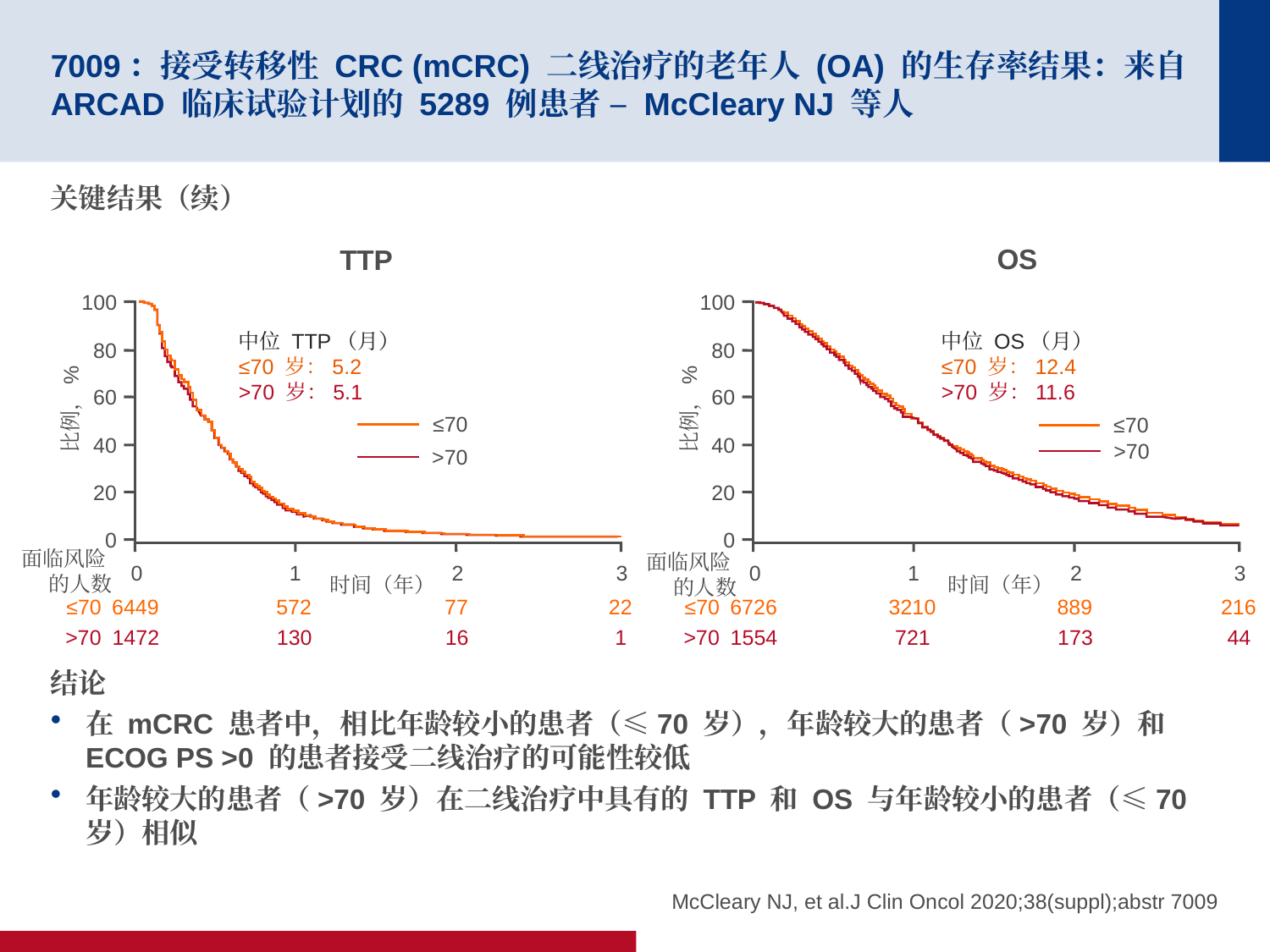

# 7009：接受转移性 CRC (mCRC) 二线治疗的老年人 (OA) 的生存率结果：来自 ARCAD 临床试验计划的 5289 例患者 – McCleary NJ 等人
关键结果（续）
结论
在 mCRC 患者中，相比年龄较小的患者（≤70 岁），年龄较大的患者（>70 岁）和 ECOG PS >0 的患者接受二线治疗的可能性较低
年龄较大的患者（>70 岁）在二线治疗中具有的 TTP 和 OS 与年龄较小的患者（≤70 岁）相似
OS
TTP
100

中位 TTP（月）
≤70 岁：5.2
>70 岁：5.1
80

60
比例，%

≤70
40
>70

20

0

面临风险
的人数

0
1
2
3
时间（年）
≤70
572
77
22
6449
>70
1472
130
16
1
100

中位 OS（月）
≤70 岁：12.4
>70 岁：11.6
80

60
比例，%

≤70
40
>70

20

0

面临风险
的人数
0
1
2
3
时间（年）
≤70
3210
889
216
6726
>70
1554
721
173
44

McCleary NJ, et al.J Clin Oncol 2020;38(suppl);abstr 7009